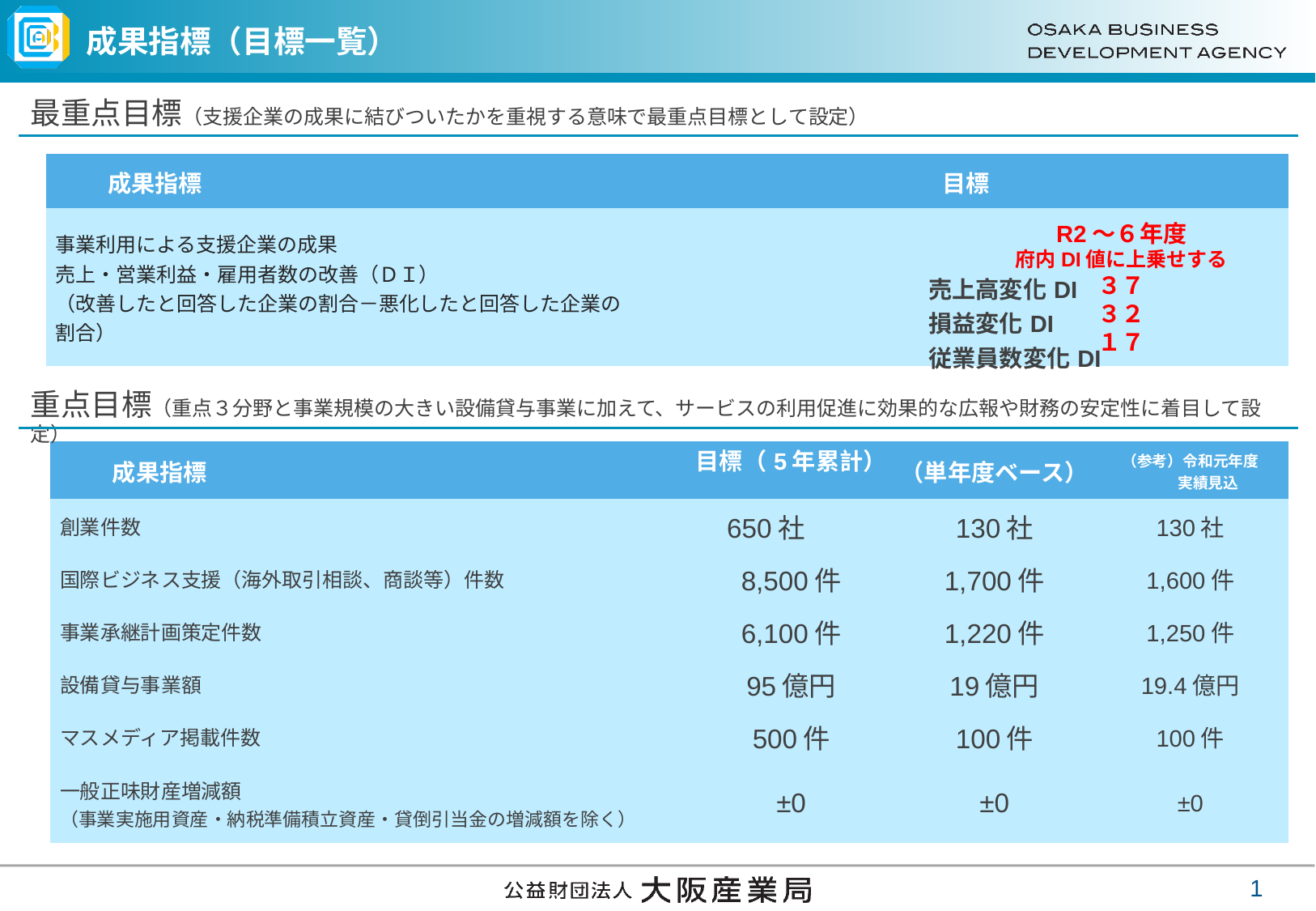

# 成果指標（目標一覧）
最重点目標（支援企業の成果に結びついたかを重視する意味で最重点目標として設定）
| 成果指標 | 目標 |
| --- | --- |
| 事業利用による支援企業の成果 売上・営業利益・雇用者数の改善（ＤＩ） （改善したと回答した企業の割合－悪化したと回答した企業の割合） | 売上高変化DI　　 　　　　　　　　　　　　損益変化DI 　　　　　 　　　　　　　　　　　　従業員数変化DI |
R2～６年度
府内DI値に上乗せする
３７
３２
１７
重点目標（重点３分野と事業規模の大きい設備貸与事業に加えて、サービスの利用促進に効果的な広報や財務の安定性に着目して設定）
| 成果指標 | 目標（5年累計） | （単年度ベース） | （参考）令和元年度 実績見込 |
| --- | --- | --- | --- |
| 創業件数 | 650社 | 130社 | 130社 |
| 国際ビジネス支援（海外取引相談、商談等）件数 | 8,500件 | 1,700件 | 1,600件 |
| 事業承継計画策定件数 | 6,100件 | 1,220件 | 1,250件 |
| 設備貸与事業額 | 95億円 | 19億円 | 19.4億円 |
| マスメディア掲載件数 | 500件 | 100件 | 100件 |
| 一般正味財産増減額 （事業実施用資産・納税準備積立資産・貸倒引当金の増減額を除く） | ±0 | ±0 | ±0 |
1